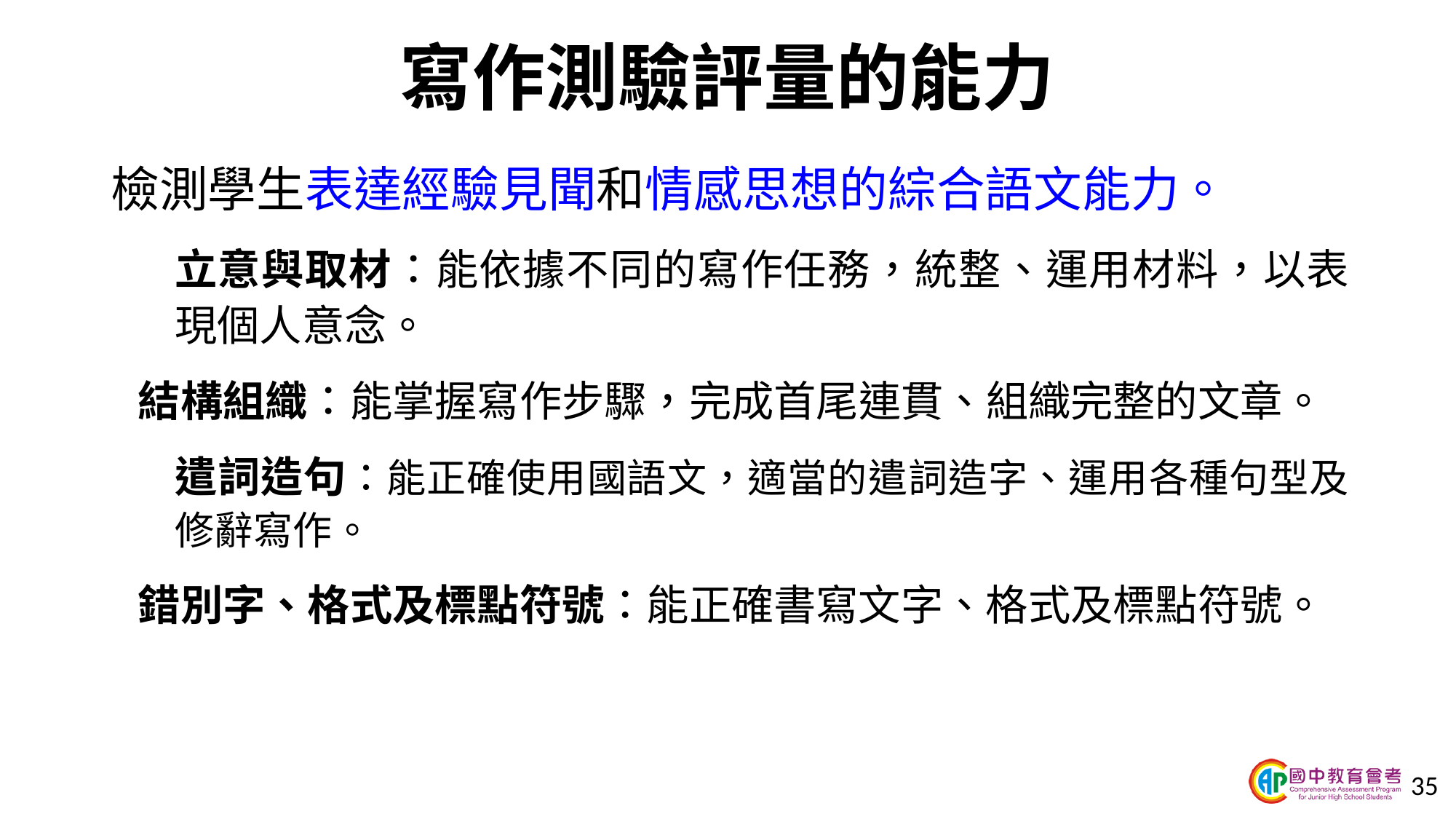

# 寫作測驗評量的能力
檢測學生表達經驗見聞和情感思想的綜合語文能力。
立意與取材：能依據不同的寫作任務，統整、運用材料，以表現個人意念。
結構組織：能掌握寫作步驟，完成首尾連貫、組織完整的文章。
遣詞造句：能正確使用國語文，適當的遣詞造字、運用各種句型及修辭寫作。
錯別字、格式及標點符號：能正確書寫文字、格式及標點符號。
35